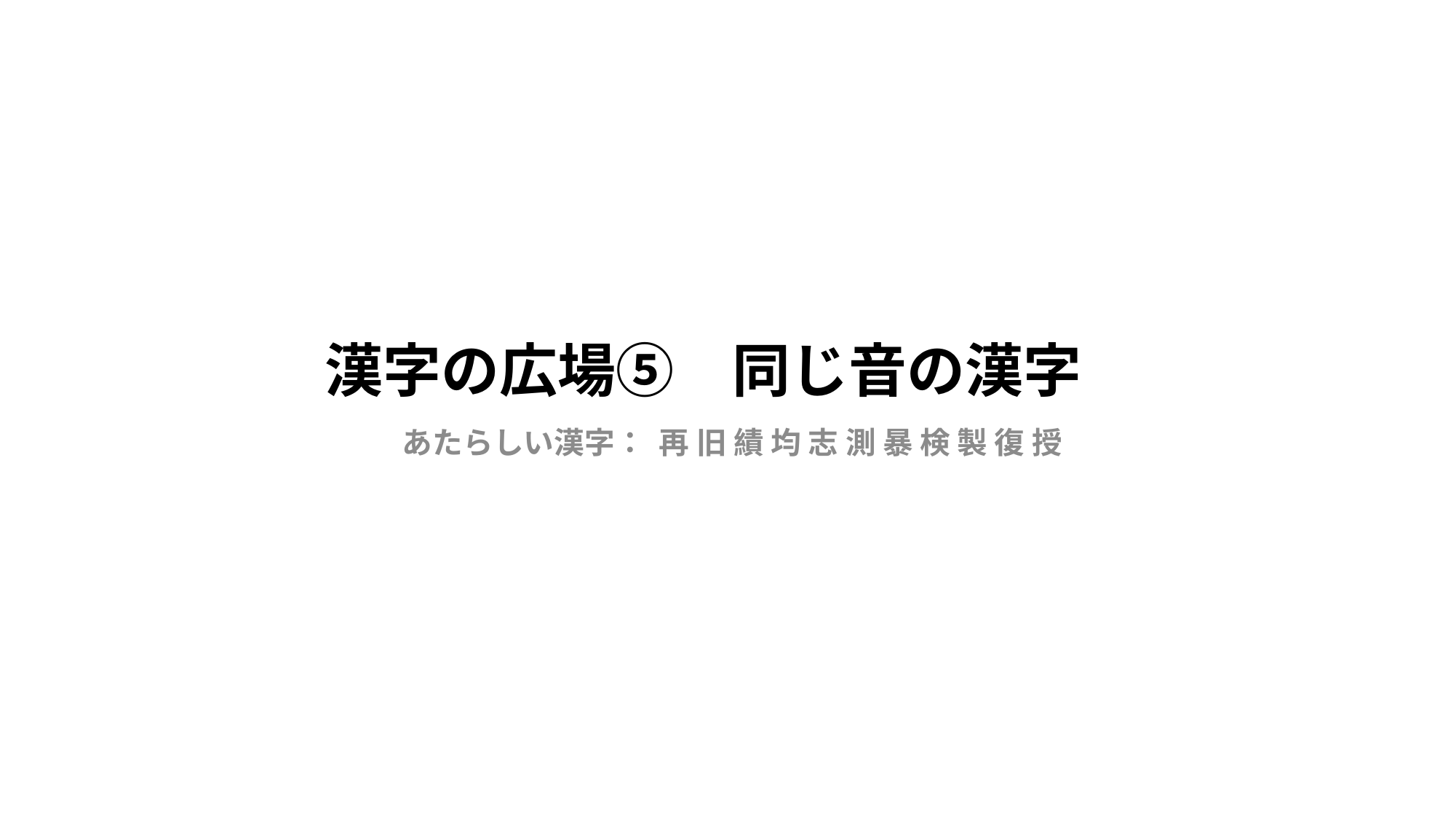

# 漢字の広場⑤　同じ音の漢字
あたらしい漢字：  再 旧 績 均 志 測 暴 検 製 復 授